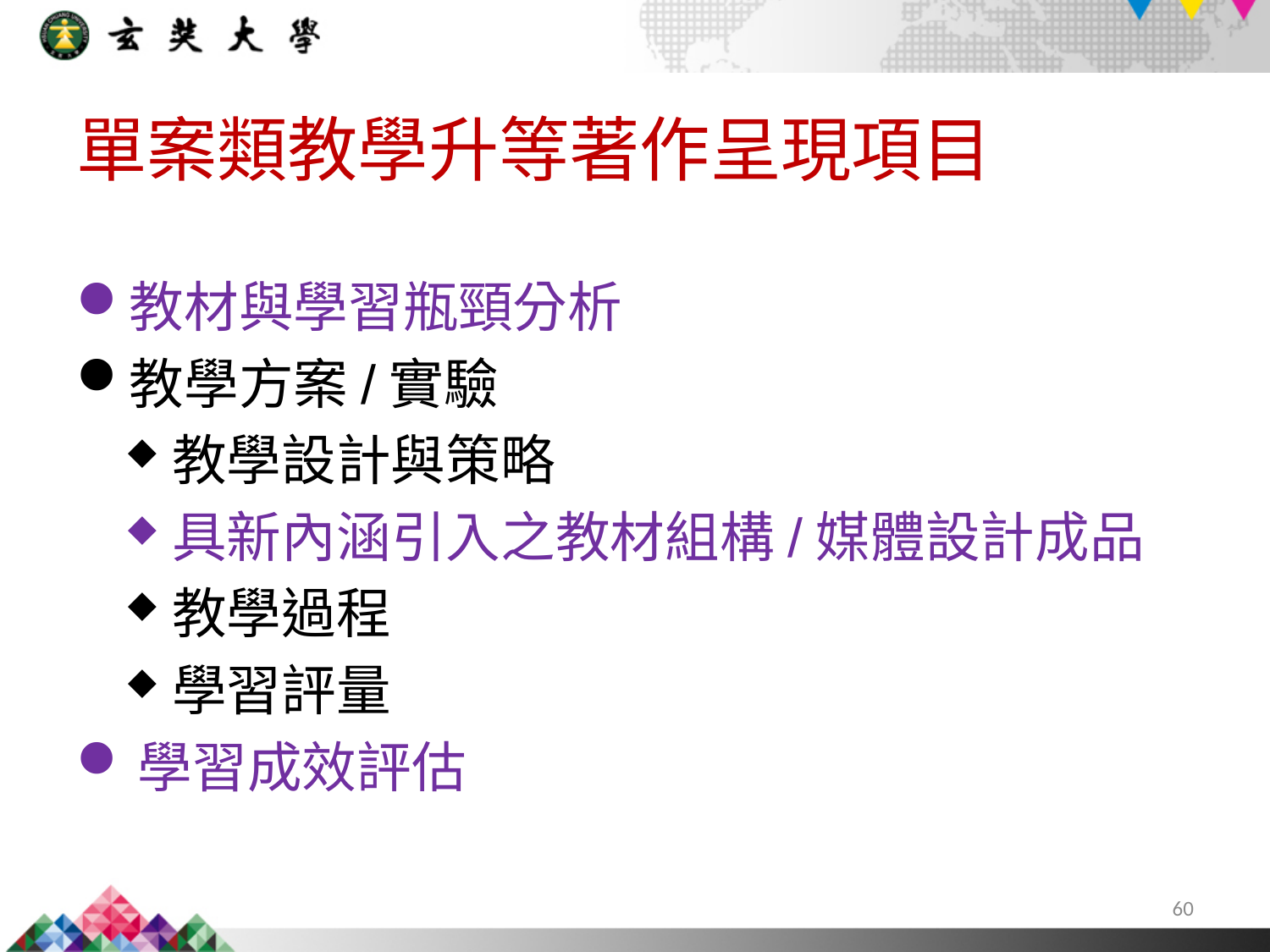

單案類教學升等著作呈現項目
教材與學習瓶頸分析
教學方案/實驗
教學設計與策略
具新內涵引入之教材組構/媒體設計成品
教學過程
學習評量
學習成效評估
60